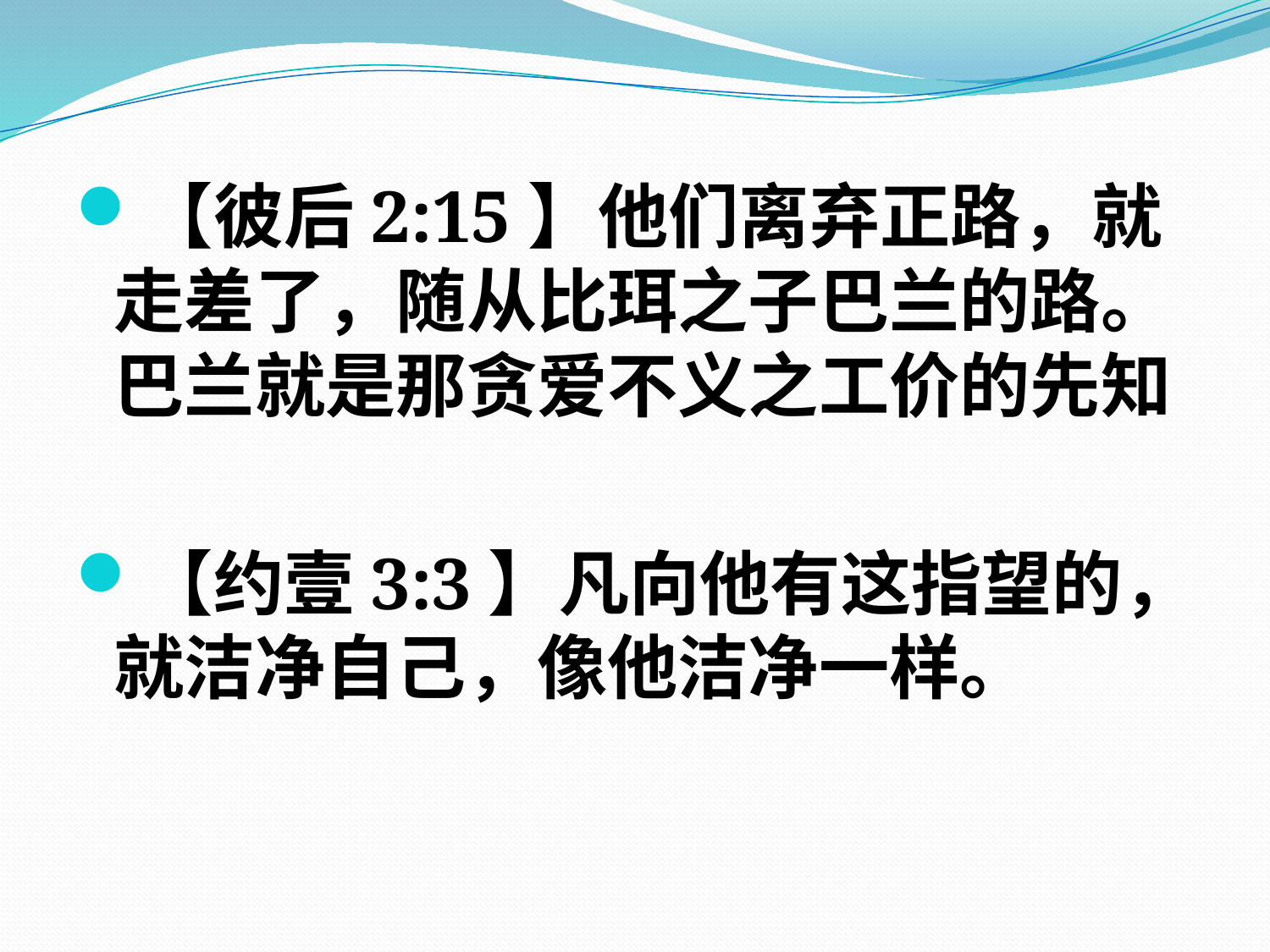

【彼后2:15】他们离弃正路，就走差了，随从比珥之子巴兰的路。巴兰就是那贪爱不义之工价的先知

【约壹3:3】凡向他有这指望的，就洁净自己，像他洁净一样。